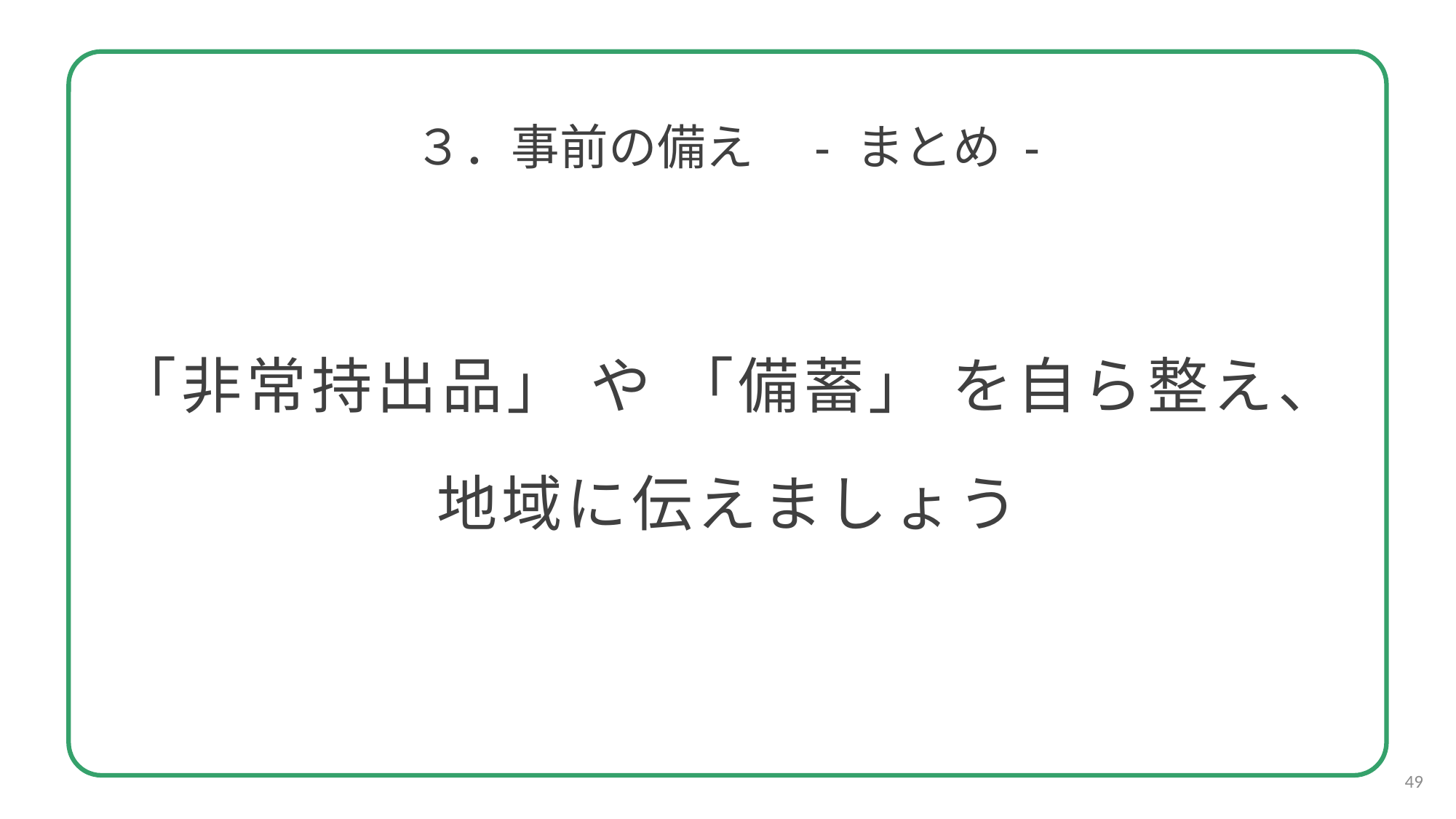

３．事前の備え　- まとめ -
「非常持出品」 や 「備蓄」 を自ら整え、
地域に伝えましょう
49